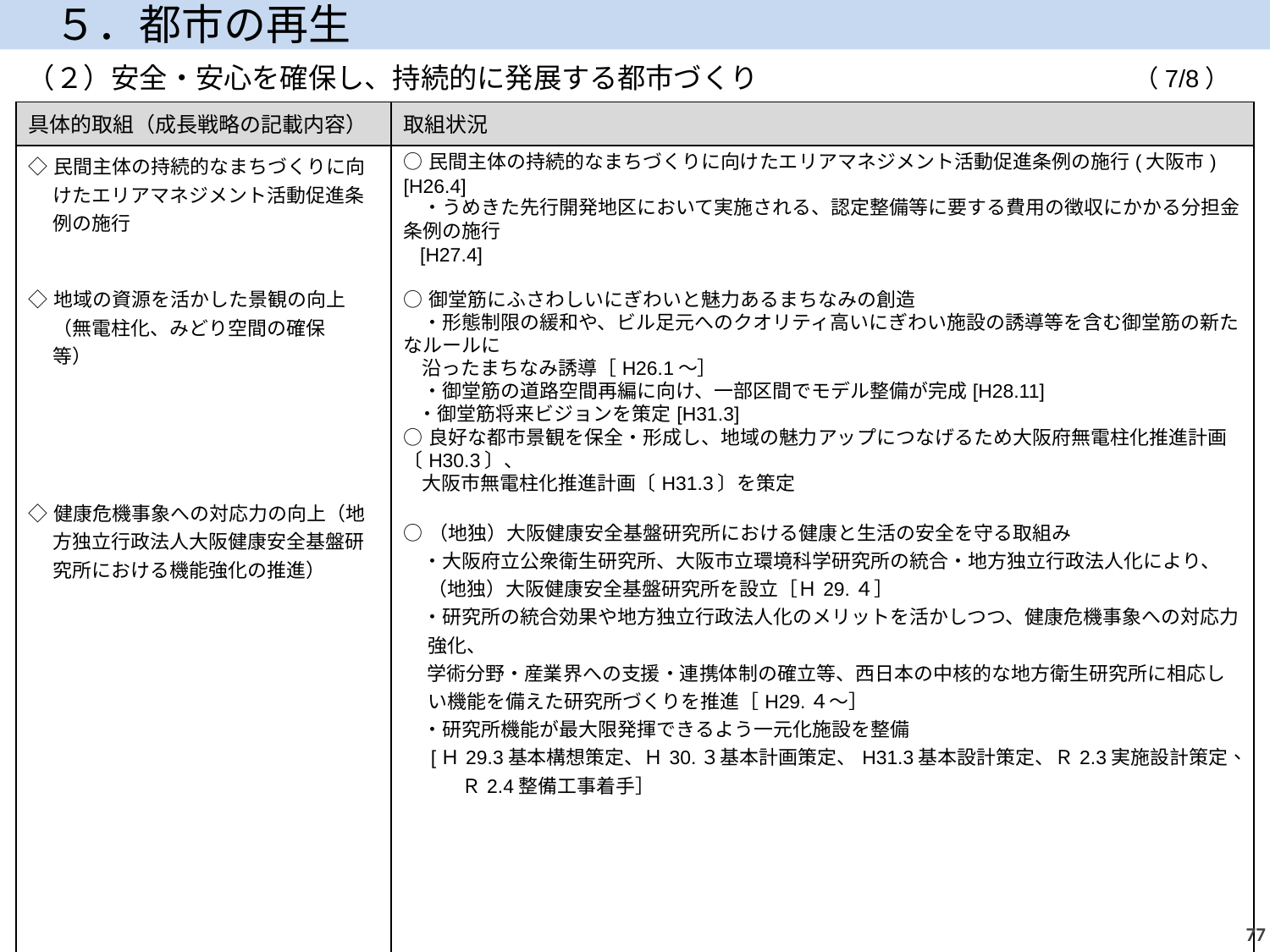

５．都市の再生
（２）安全・安心を確保し、持続的に発展する都市づくり
（7/8）
| 具体的取組（成長戦略の記載内容） | 取組状況 |
| --- | --- |
| ◇民間主体の持続的なまちづくりに向けたエリアマネジメント活動促進条例の施行 　 ◇地域の資源を活かした景観の向上（無電柱化、みどり空間の確保　等） ◇健康危機事象への対応力の向上（地方独立行政法人大阪健康安全基盤研究所における機能強化の推進） | ○民間主体の持続的なまちづくりに向けたエリアマネジメント活動促進条例の施行(大阪市)[H26.4] 　・うめきた先行開発地区において実施される、認定整備等に要する費用の徴収にかかる分担金条例の施行 [H27.4] ○御堂筋にふさわしいにぎわいと魅力あるまちなみの創造 　・形態制限の緩和や、ビル足元へのクオリティ高いにぎわい施設の誘導等を含む御堂筋の新たなルールに 沿ったまちなみ誘導［H26.1～］ 　・御堂筋の道路空間再編に向け、一部区間でモデル整備が完成[H28.11] ・御堂筋将来ビジョンを策定[H31.3] ○良好な都市景観を保全・形成し、地域の魅力アップにつなげるため大阪府無電柱化推進計画〔H30.3〕、 大阪市無電柱化推進計画〔H31.3〕を策定 ○（地独）大阪健康安全基盤研究所における健康と生活の安全を守る取組み 　・大阪府立公衆衛生研究所、大阪市立環境科学研究所の統合・地方独立行政法人化により、（地独）大阪健康安全基盤研究所を設立［Ｈ29.４］ 　・研究所の統合効果や地方独立行政法人化のメリットを活かしつつ、健康危機事象への対応力強化、 学術分野・産業界への支援・連携体制の確立等、西日本の中核的な地方衛生研究所に相応しい機能を備えた研究所づくりを推進［H29.４～］ 　・研究所機能が最大限発揮できるよう一元化施設を整備 [Ｈ29.3基本構想策定、Ｈ30.３基本計画策定、H31.3基本設計策定、Ｒ2.3実施設計策定、 　　　Ｒ2.4整備工事着手］ |
77